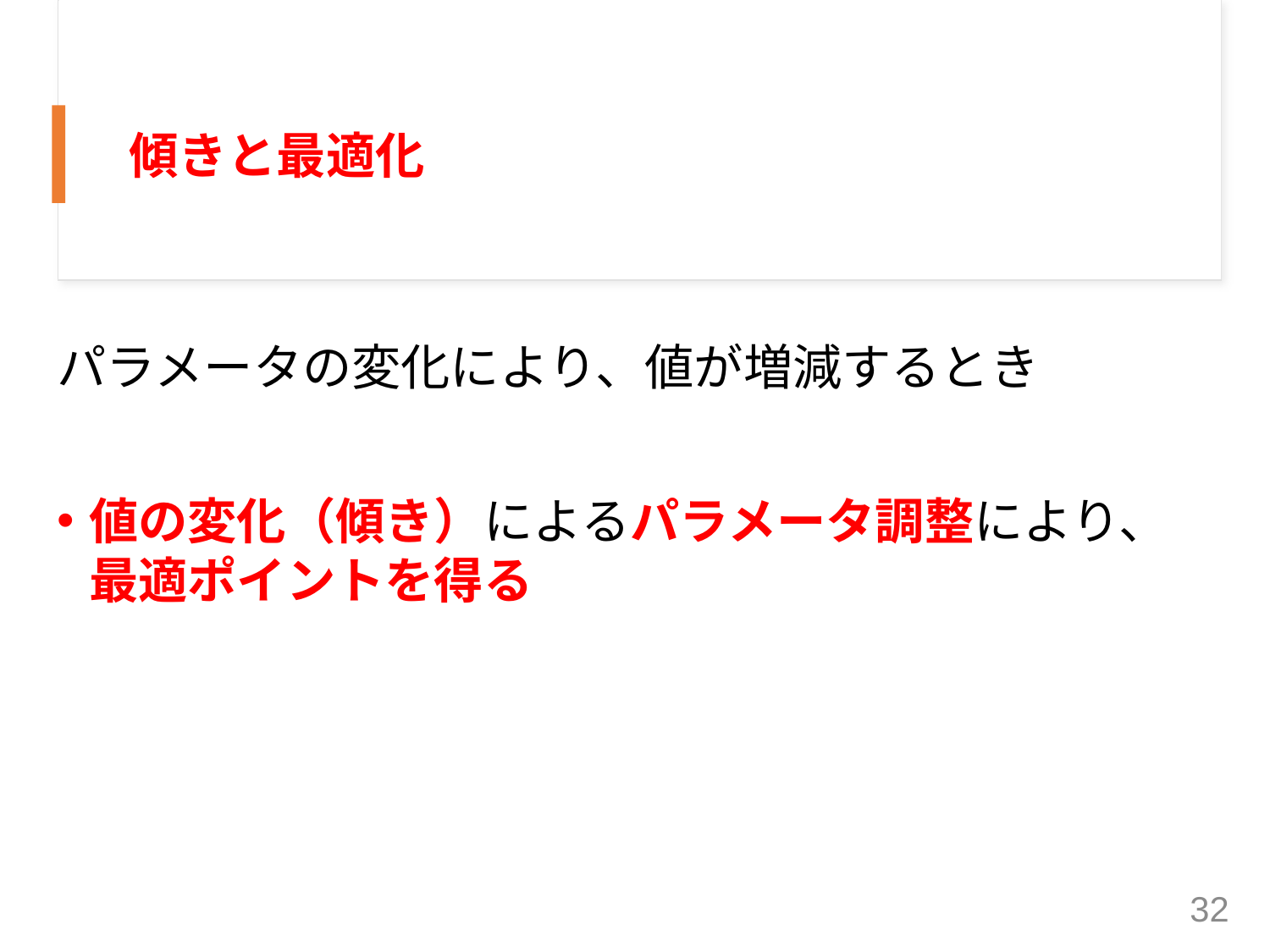

# 傾きと最適化

パラメータの変化により、値が増減するとき

値の変化（傾き）によるパラメータ調整により、最適ポイントを得る

32